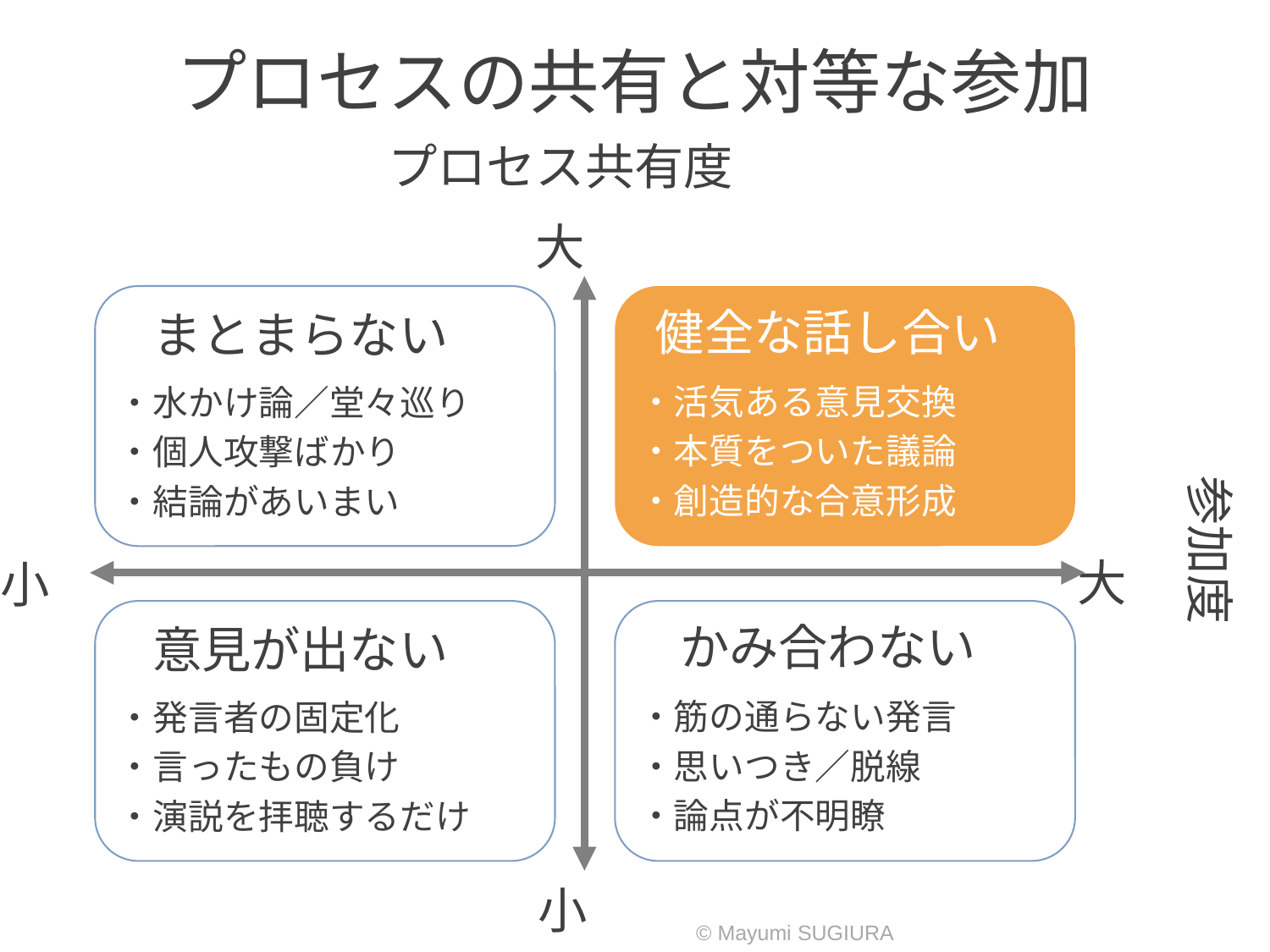

# プロセスの共有と対等な参加
プロセス共有度
大

まとまらない
・水かけ論／堂々巡り
・個人攻撃ばかり
・結論があいまい

健全な話し合い
・活気ある意見交換
・本質をついた議論
・創造的な合意形成
参加度
大
小

意見が出ない
・発言者の固定化
・言ったもの負け
・演説を拝聴するだけ

かみ合わない
・筋の通らない発言
・思いつき／脱線
・論点が不明瞭
小
©︎ Mayumi SUGIURA